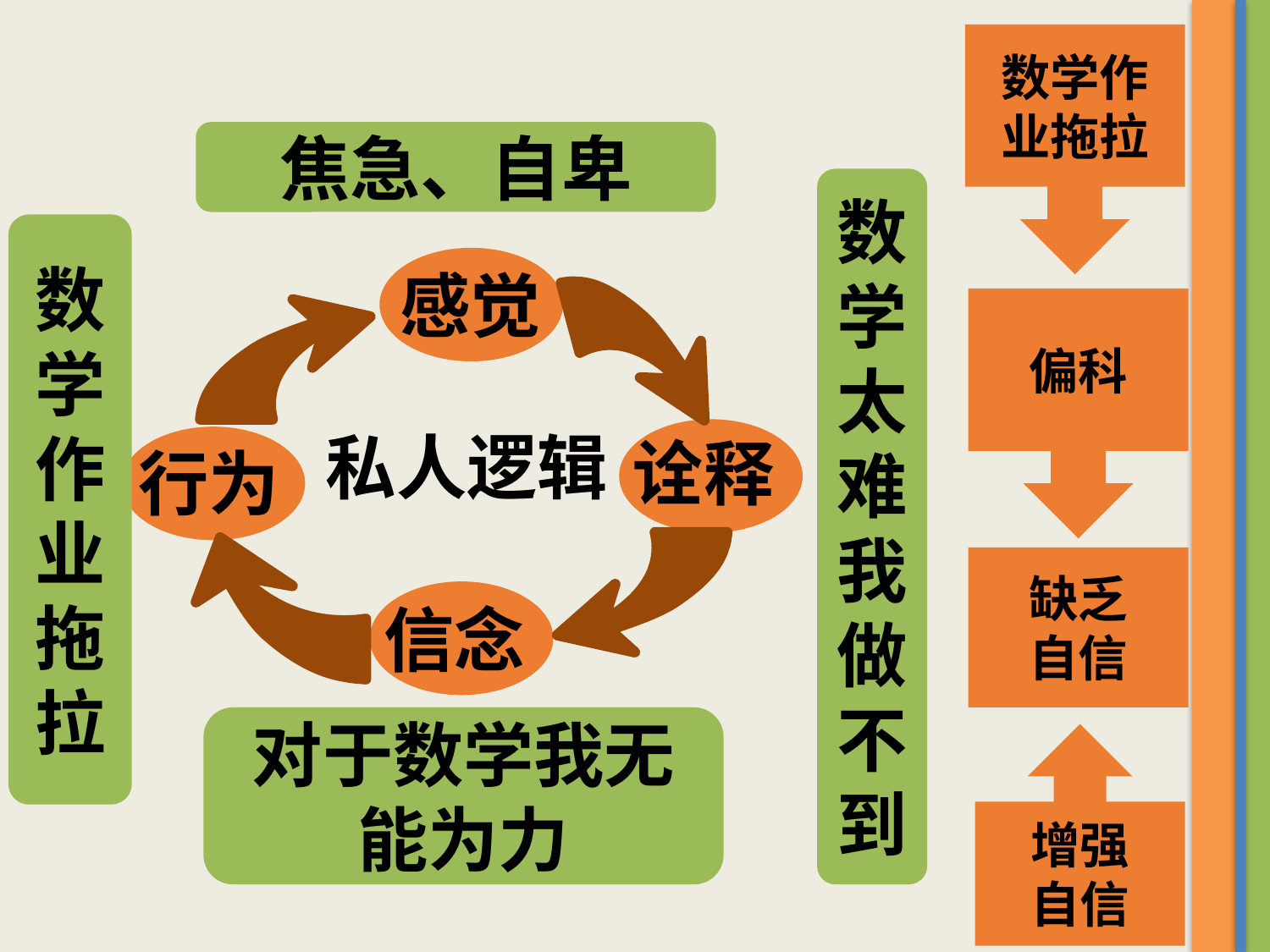

数学作业拖拉
焦急、自卑
数学太难我做不到
数学作业拖拉

感觉
偏科

私人逻辑

诠释

行为

缺乏
自信

信念
对于数学我无能为力
增强
自信